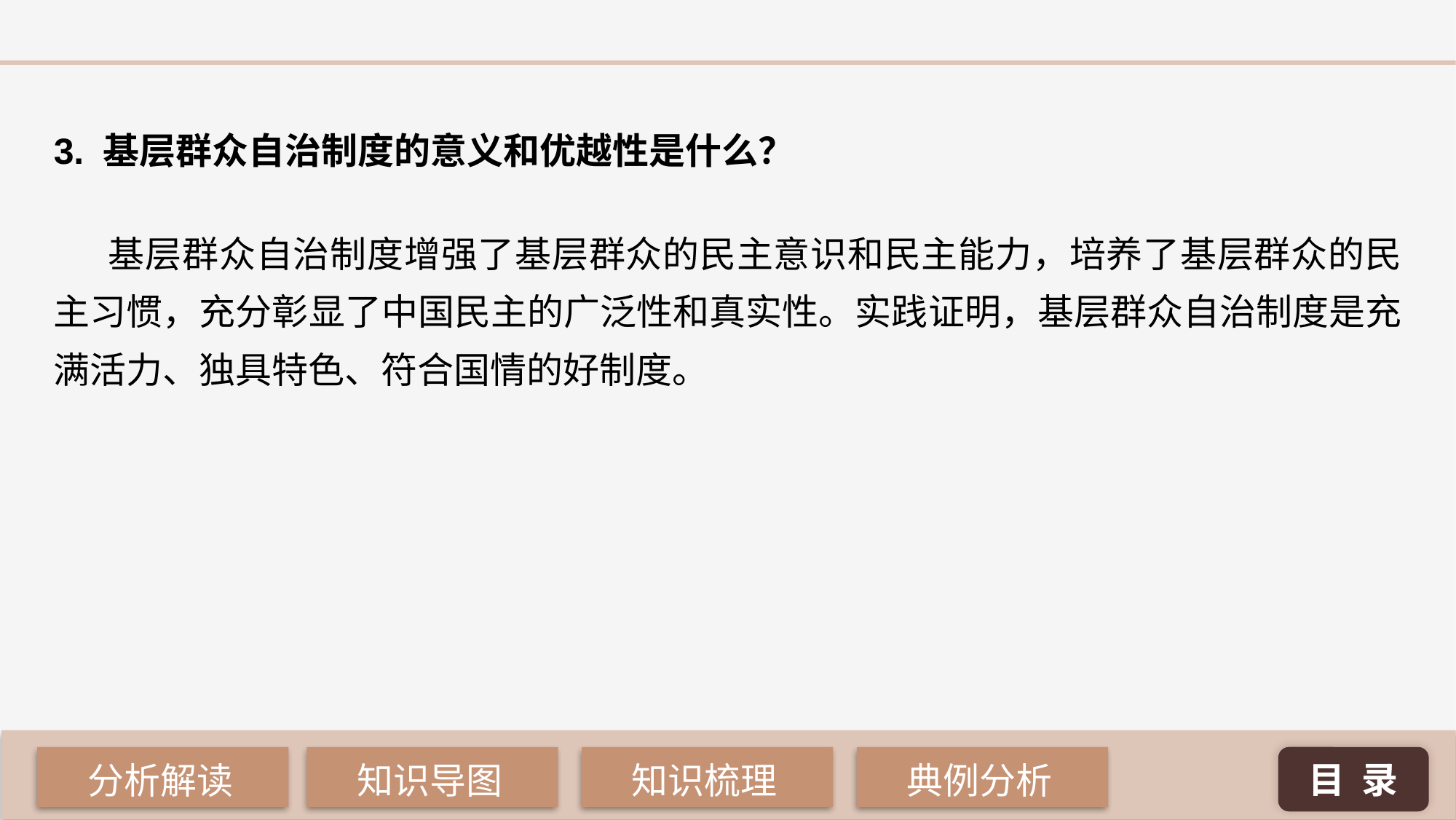

3. 基层群众自治制度的意义和优越性是什么？
基层群众自治制度增强了基层群众的民主意识和民主能力，培养了基层群众的民主习惯，充分彰显了中国民主的广泛性和真实性。实践证明，基层群众自治制度是充满活力、独具特色、符合国情的好制度。